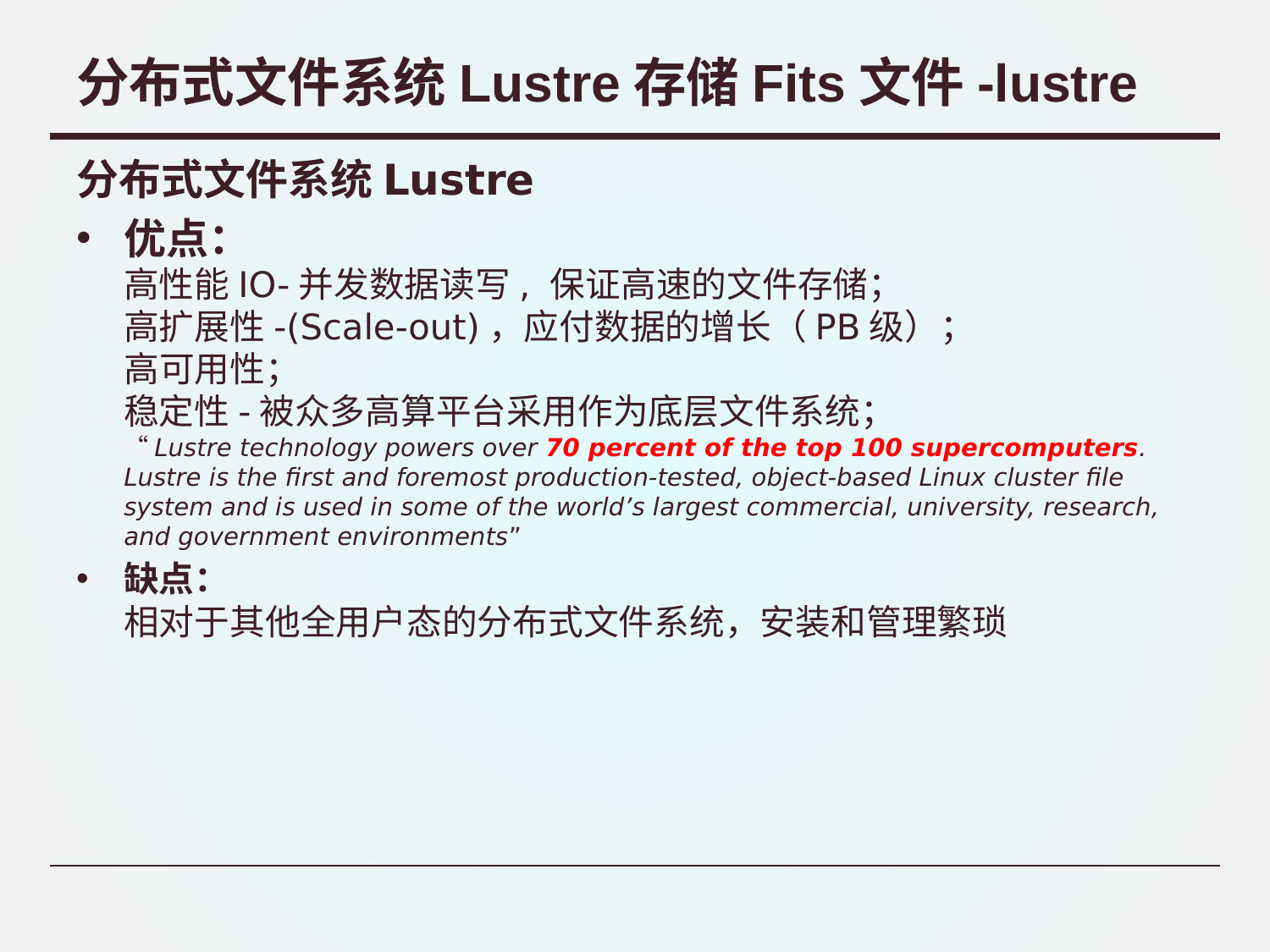

# 分布式文件系统Lustre存储Fits文件-lustre
分布式文件系统Lustre
优点：
高性能IO-并发数据读写, 保证高速的文件存储；
高扩展性-(Scale-out)，应付数据的增长（PB级）；
高可用性；
稳定性-被众多高算平台采用作为底层文件系统；
“Lustre technology powers over 70 percent of the top 100 supercomputers. Lustre is the first and foremost production-tested, object-based Linux cluster file system and is used in some of the world’s largest commercial, university, research, and government environments”
缺点：
相对于其他全用户态的分布式文件系统，安装和管理繁琐